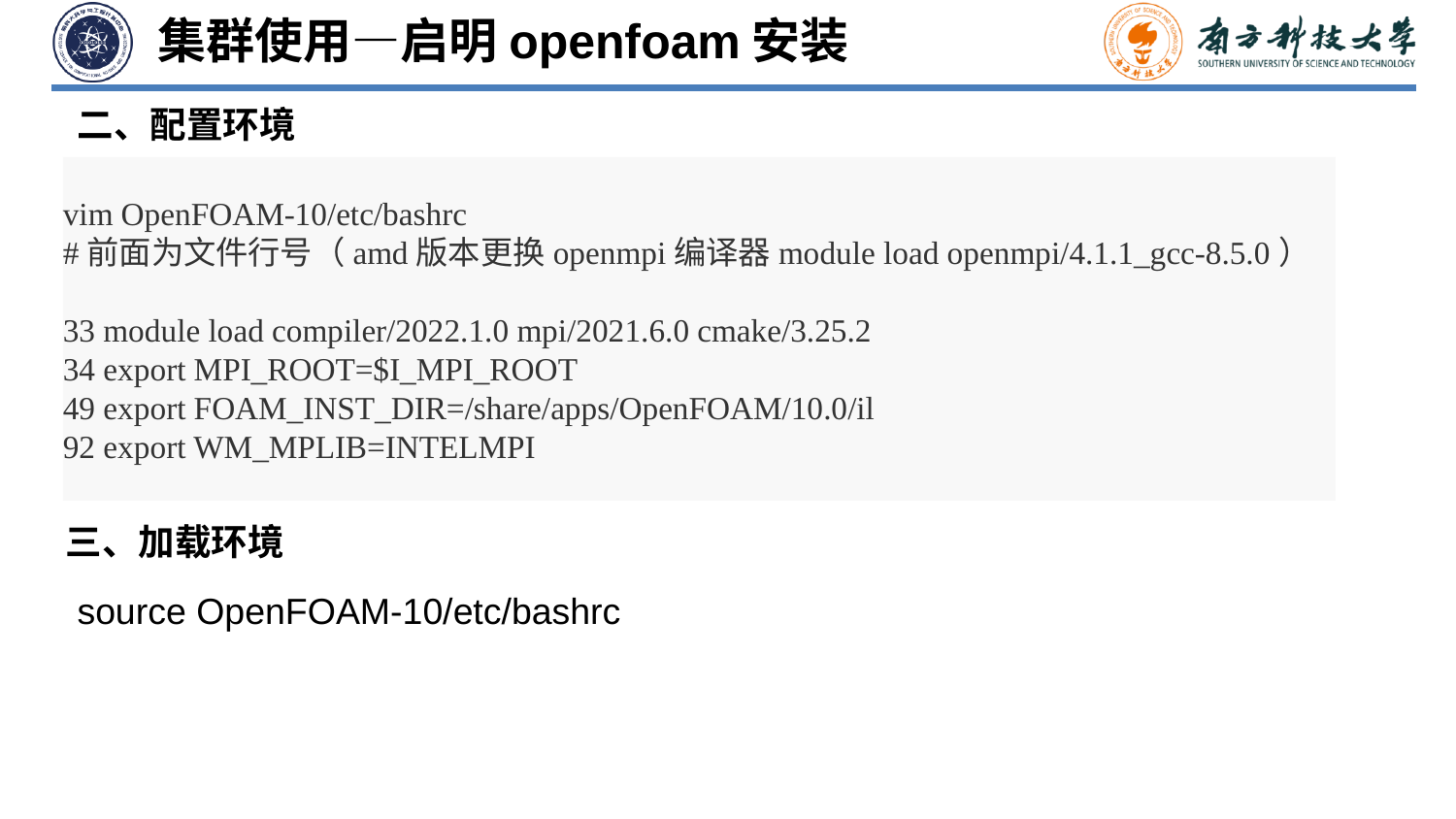

集群使用—启明openfoam安装
二、配置环境
vim OpenFOAM-10/etc/bashrc
#前面为文件行号（amd版本更换openmpi编译器module load openmpi/4.1.1_gcc-8.5.0）

33 module load compiler/2022.1.0 mpi/2021.6.0 cmake/3.25.2
34 export MPI_ROOT=$I_MPI_ROOT
49 export FOAM_INST_DIR=/share/apps/OpenFOAM/10.0/il
92 export WM_MPLIB=INTELMPI
三、加载环境
source OpenFOAM-10/etc/bashrc